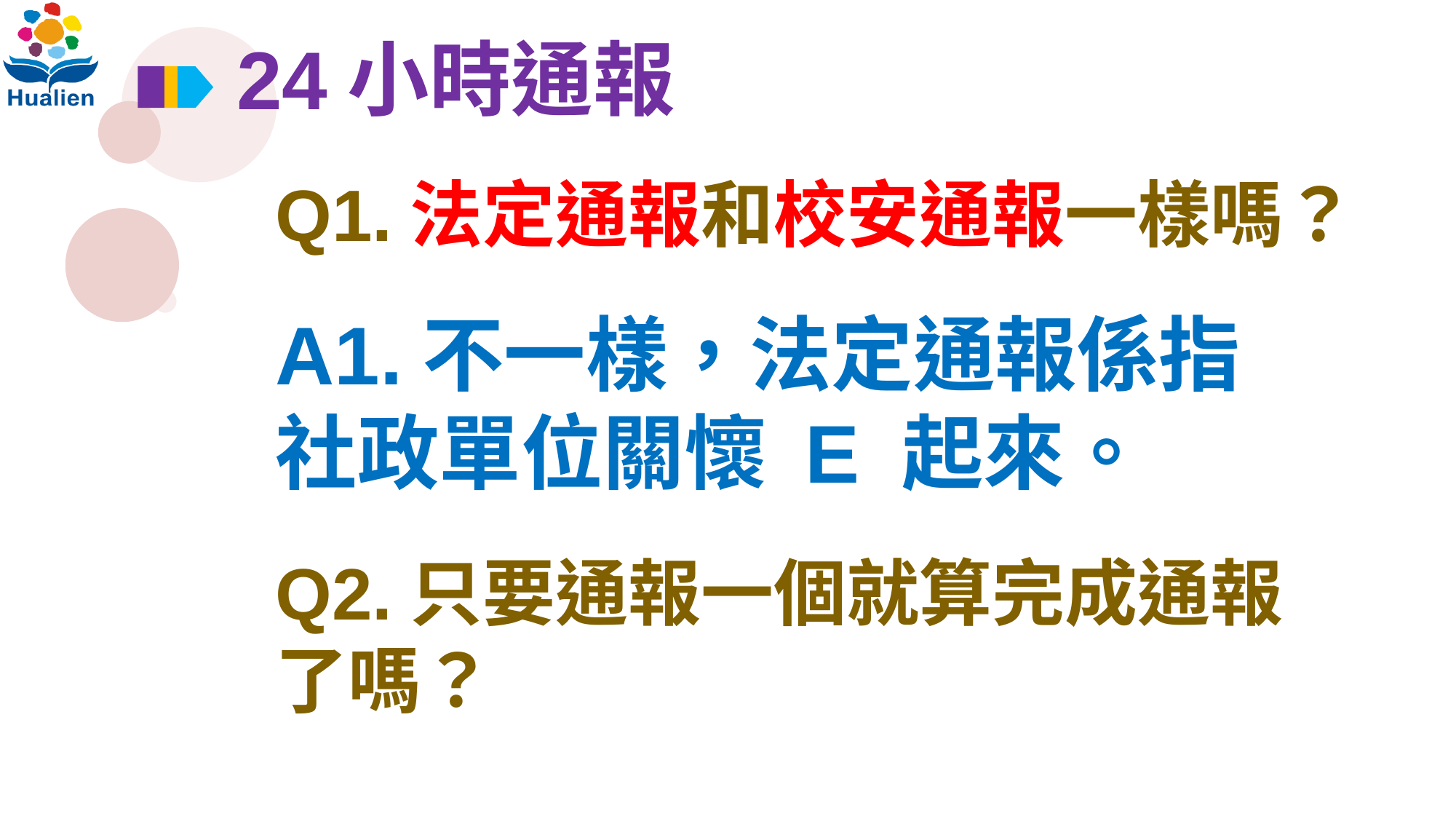

24小時通報

Q1.法定通報和校安通報一樣嗎？

A1.不一樣，法定通報係指 社政單位關懷 E 起來。
Q2.只要通報一個就算完成通報了嗎？